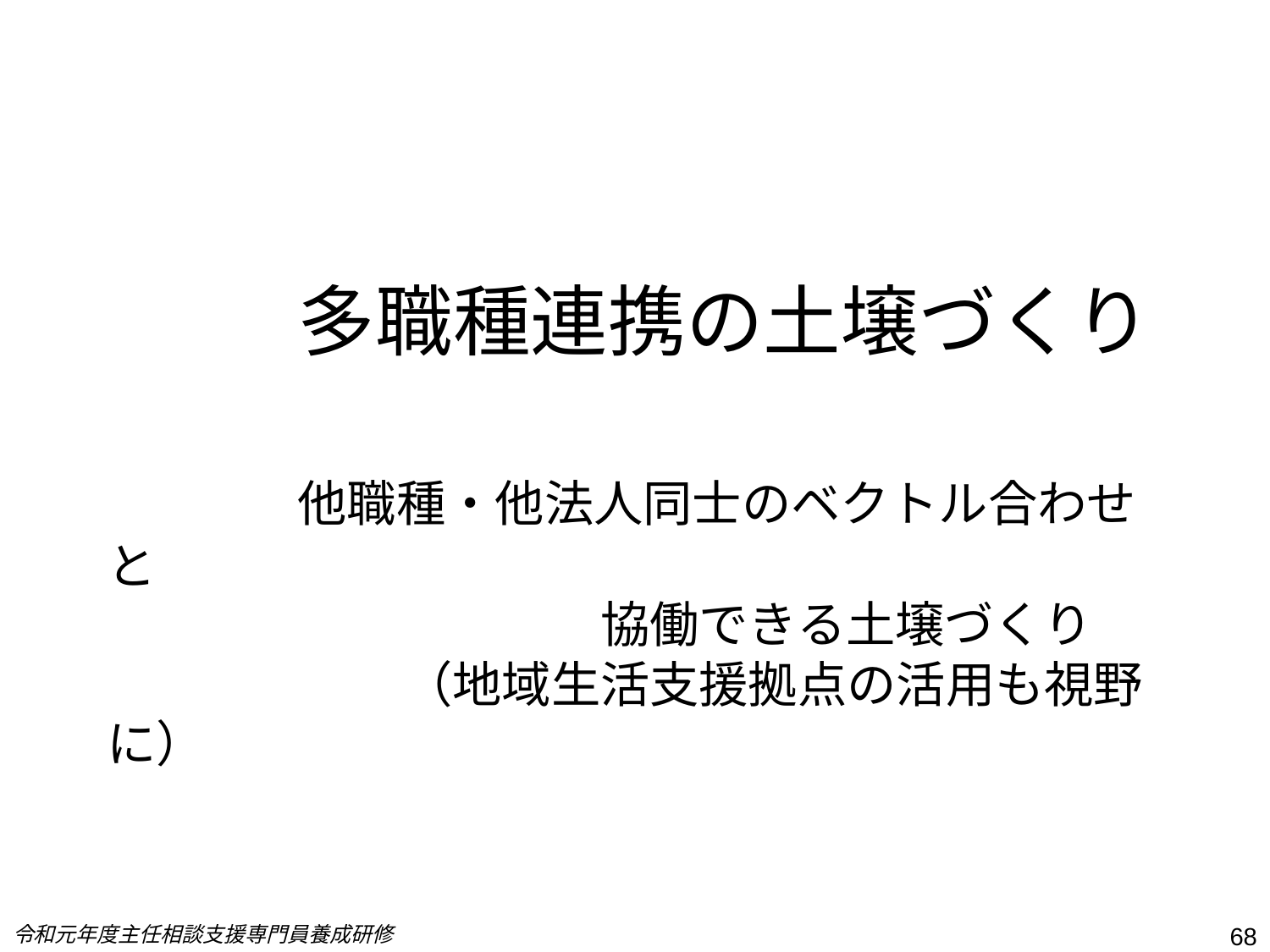

多職種連携の土壌づくり

　　　他職種・他法人同士のベクトル合わせと
　　　　　　　　　　協働できる土壌づくり
　　　　　　（地域生活支援拠点の活用も視野に）
令和元年度主任相談支援専門員養成研修
68